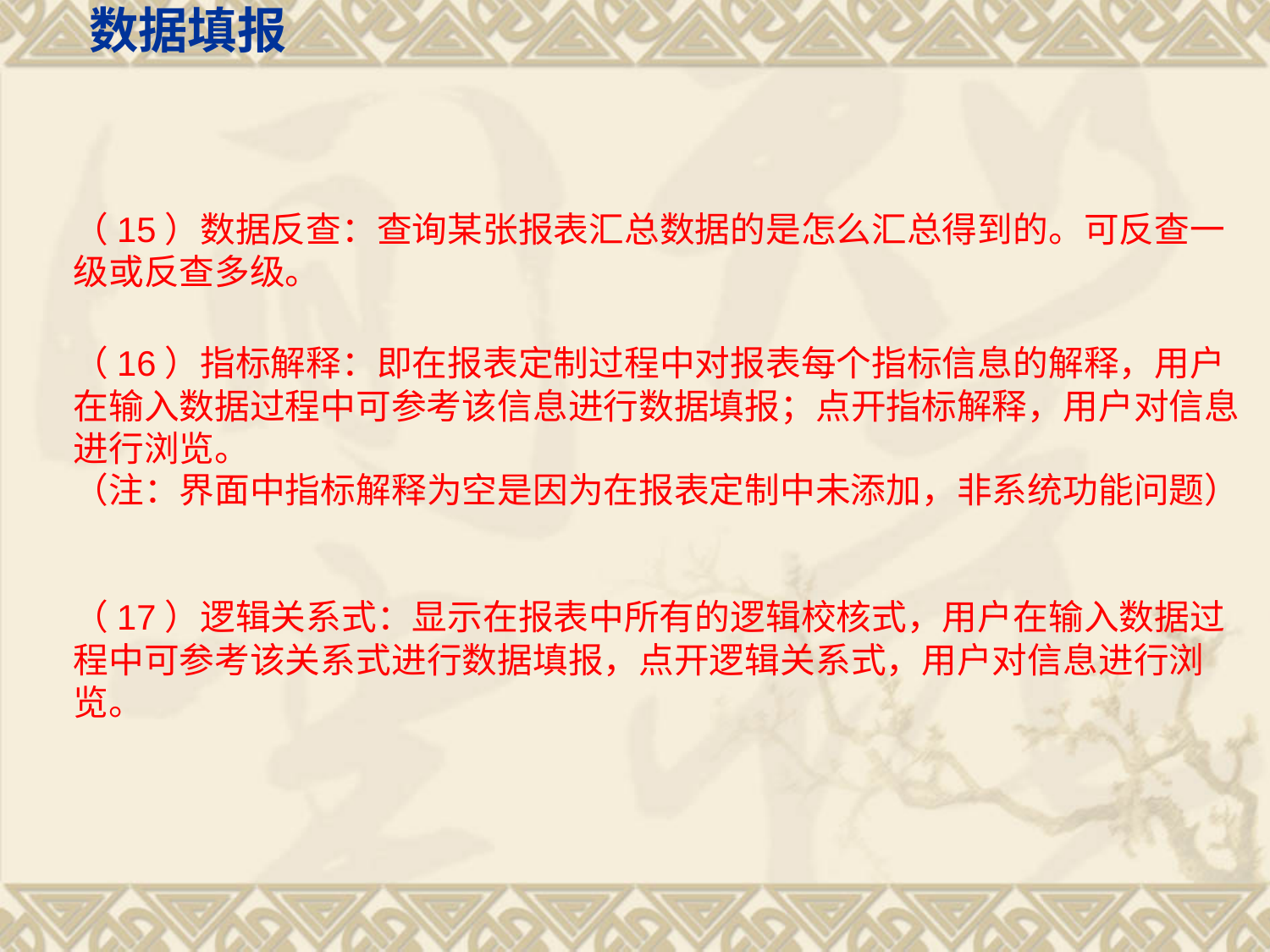

数据填报

（15）数据反查：查询某张报表汇总数据的是怎么汇总得到的。可反查一级或反查多级。
（16）指标解释：即在报表定制过程中对报表每个指标信息的解释，用户在输入数据过程中可参考该信息进行数据填报；点开指标解释，用户对信息进行浏览。
（注：界面中指标解释为空是因为在报表定制中未添加，非系统功能问题）

（17）逻辑关系式：显示在报表中所有的逻辑校核式，用户在输入数据过程中可参考该关系式进行数据填报，点开逻辑关系式，用户对信息进行浏览。